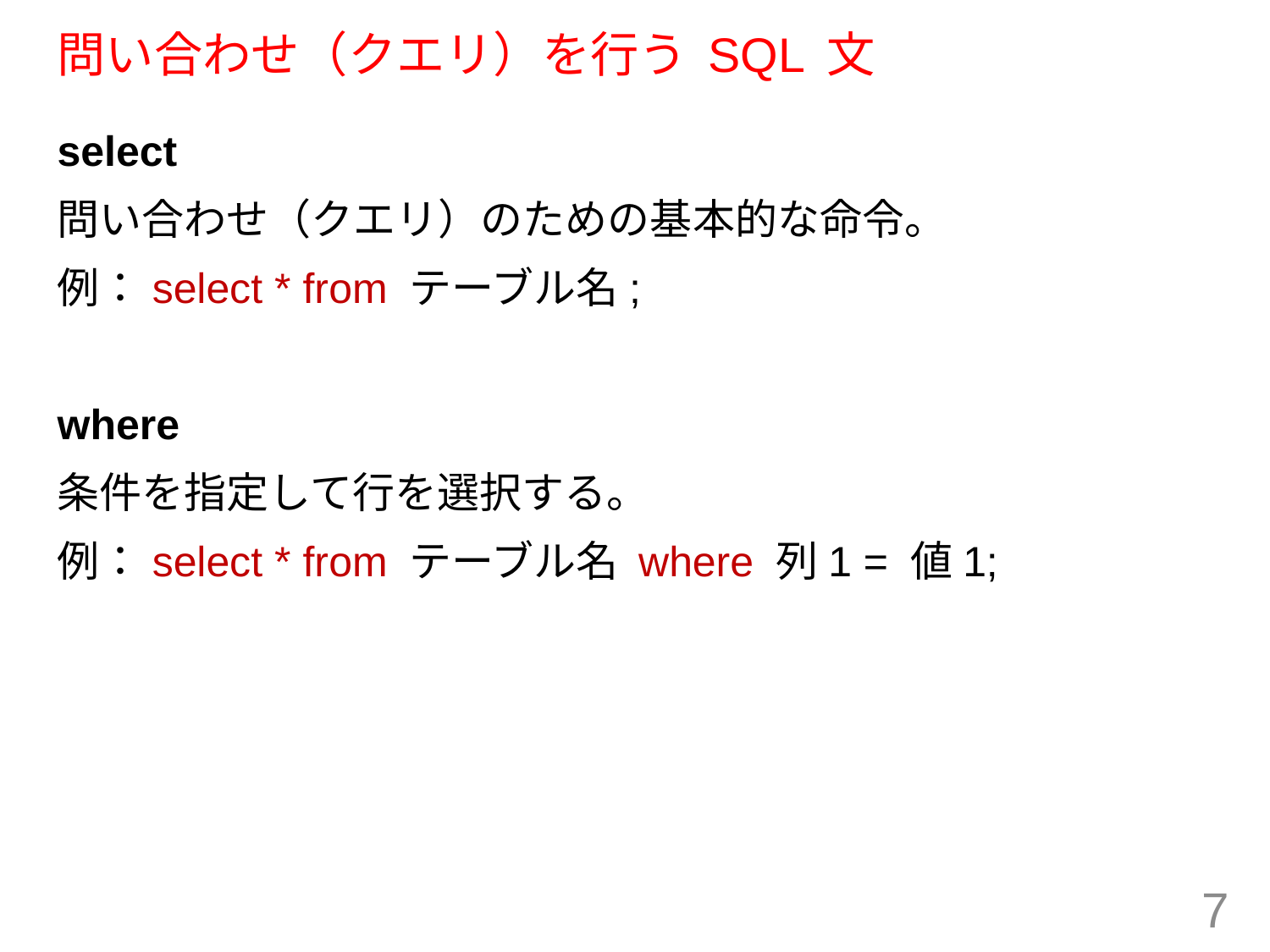

# 問い合わせ（クエリ）を行う SQL 文
select
問い合わせ（クエリ）のための基本的な命令。
例：select * from テーブル名;

where
条件を指定して行を選択する。
例：select * from テーブル名 where 列1 = 値1;
7